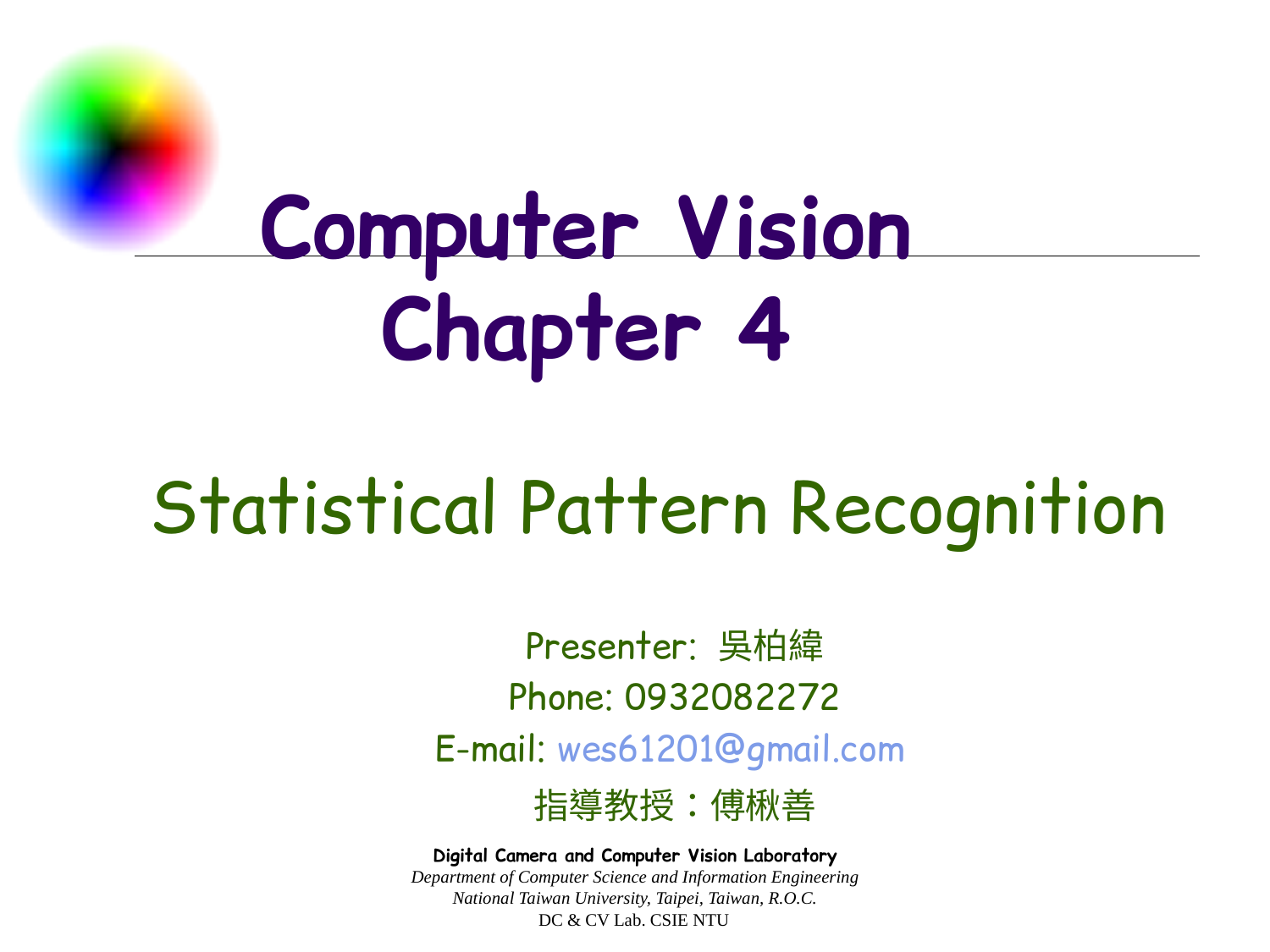

Computer Vision
Chapter 4
Statistical Pattern Recognition
Presenter: 吳柏緯
Phone: 0932082272
E-mail: wes61201@gmail.com
指導教授：傅楸善

Digital Camera and Computer Vision Laboratory
Department of Computer Science and Information Engineering
National Taiwan University, Taipei, Taiwan, R.O.C.
DC & CV Lab. CSIE NTU